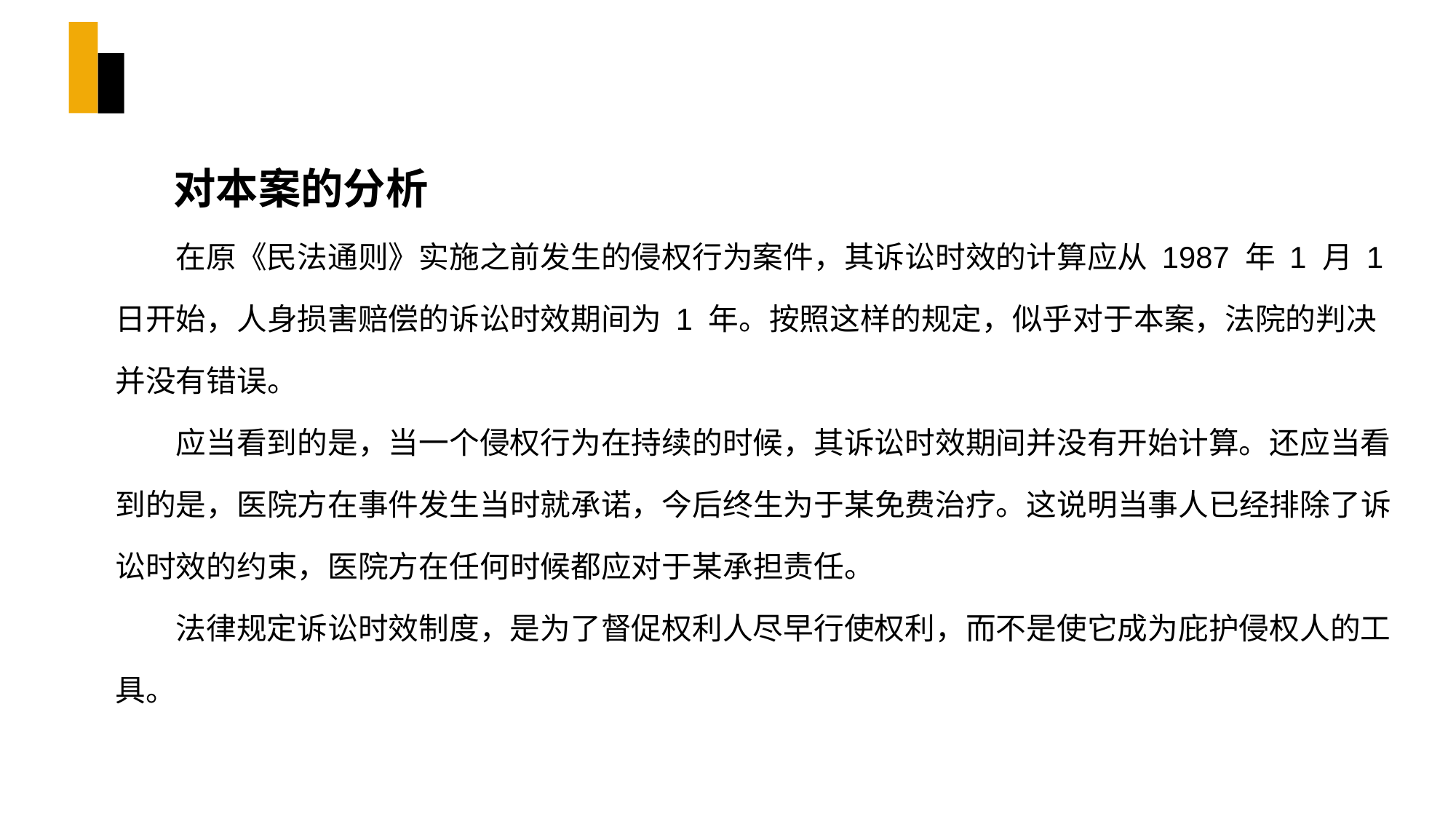

对本案的分析
在原《民法通则》实施之前发生的侵权行为案件，其诉讼时效的计算应从 1987 年 1 月 1 日开始，人身损害赔偿的诉讼时效期间为 1 年。按照这样的规定，似乎对于本案，法院的判决并没有错误。
应当看到的是，当一个侵权行为在持续的时候，其诉讼时效期间并没有开始计算。还应当看到的是，医院方在事件发生当时就承诺，今后终生为于某免费治疗。这说明当事人已经排除了诉讼时效的约束，医院方在任何时候都应对于某承担责任。
法律规定诉讼时效制度，是为了督促权利人尽早行使权利，而不是使它成为庇护侵权人的工具。